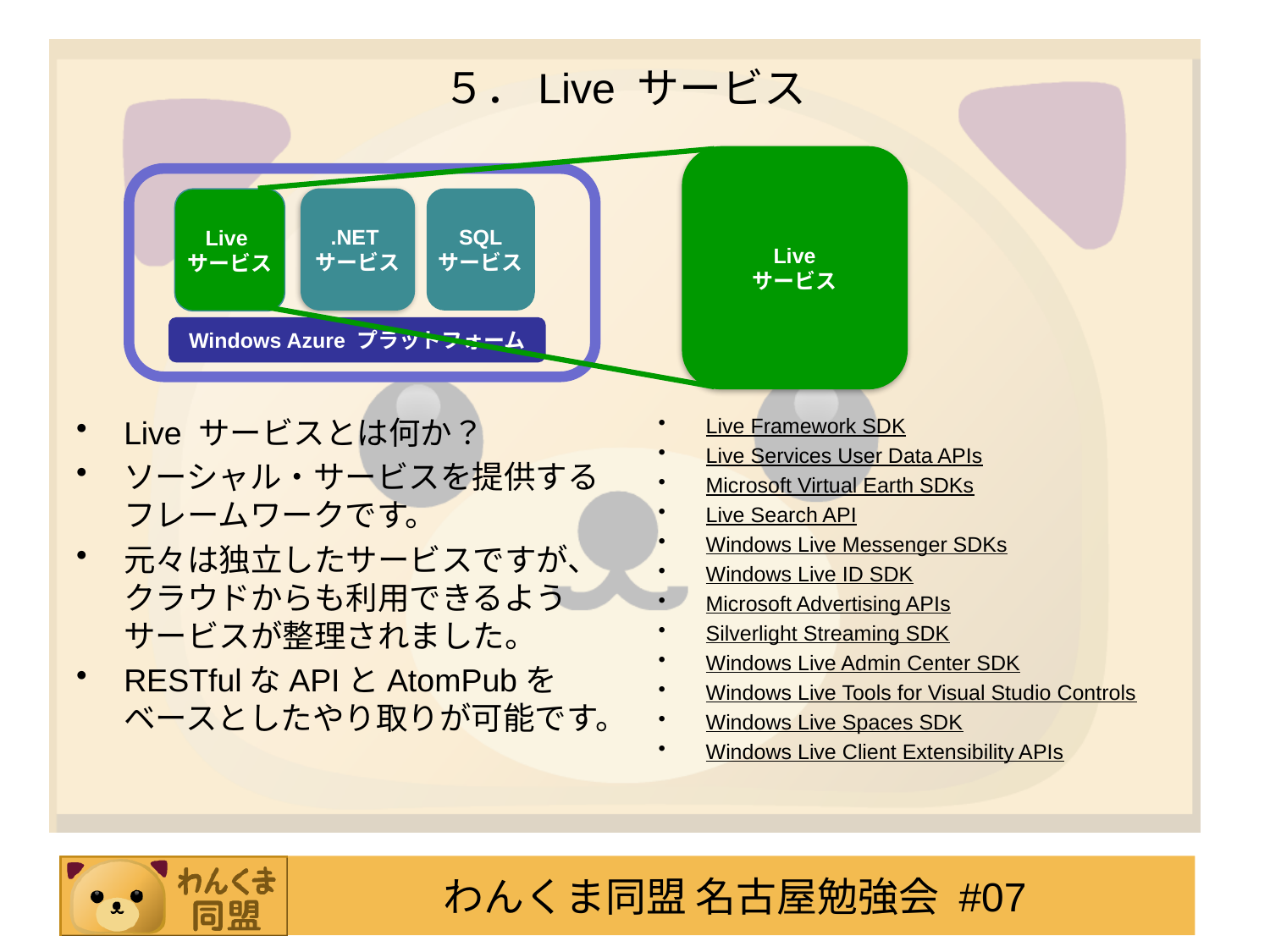

# ５．Live サービス
Live
サービス

.NET
サービス
SQL
サービス
Live
サービス
Windows Azure プラットフォーム
Live サービスとは何か？
ソーシャル・サービスを提供するフレームワークです。
元々は独立したサービスですが、クラウドからも利用できるようサービスが整理されました。
RESTfulなAPIとAtomPubをベースとしたやり取りが可能です。
Live Framework SDK
Live Services User Data APIs
Microsoft Virtual Earth SDKs
Live Search API
Windows Live Messenger SDKs
Windows Live ID SDK
Microsoft Advertising APIs
Silverlight Streaming SDK
Windows Live Admin Center SDK
Windows Live Tools for Visual Studio Controls
Windows Live Spaces SDK
Windows Live Client Extensibility APIs